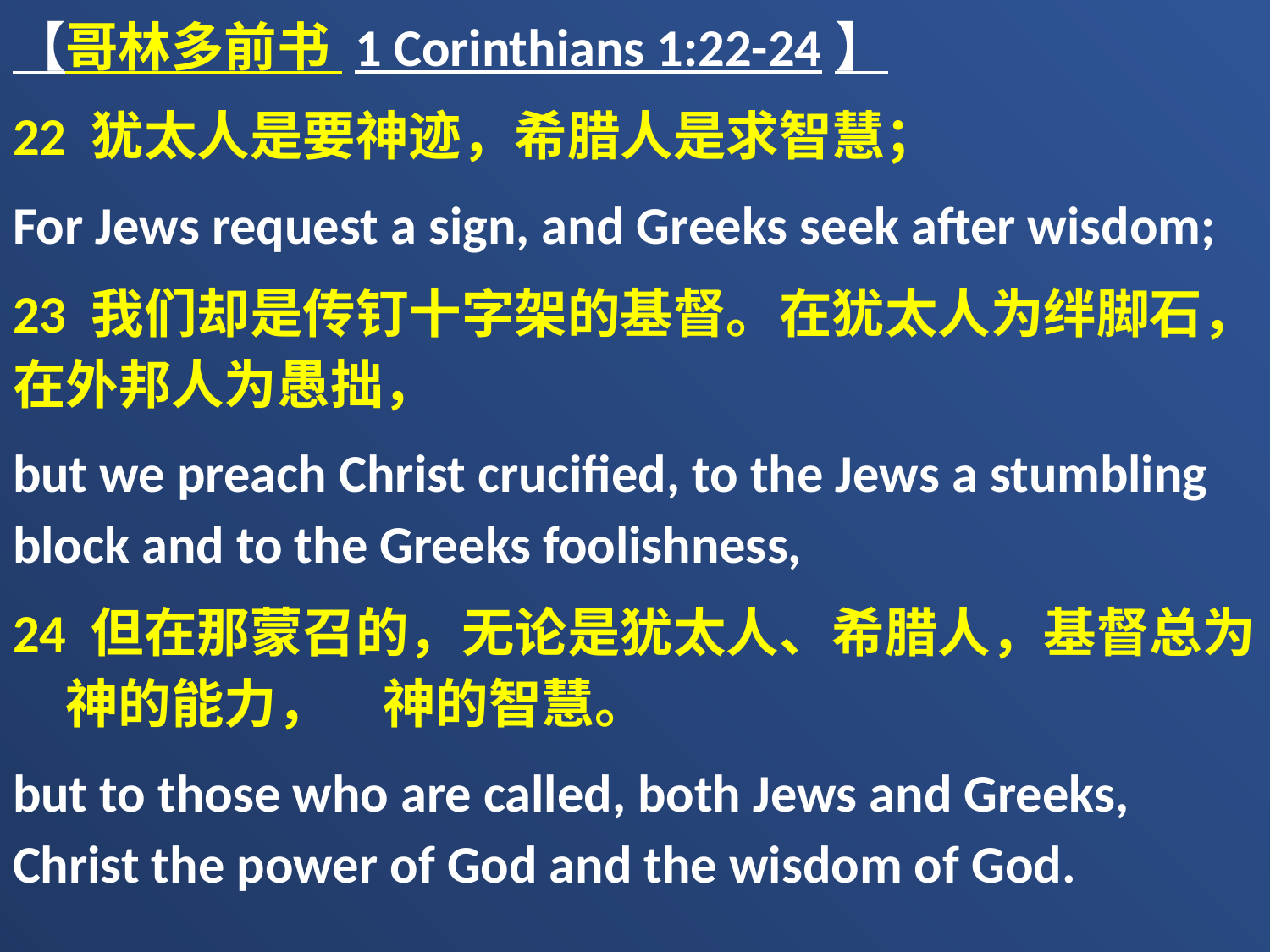

【哥林多前书 1 Corinthians 1:22-24】
22 犹太人是要神迹，希腊人是求智慧；
For Jews request a sign, and Greeks seek after wisdom;
23 我们却是传钉十字架的基督。在犹太人为绊脚石，在外邦人为愚拙，
but we preach Christ crucified, to the Jews a stumbling block and to the Greeks foolishness,
24 但在那蒙召的，无论是犹太人、希腊人，基督总为　神的能力，　神的智慧。
but to those who are called, both Jews and Greeks, Christ the power of God and the wisdom of God.